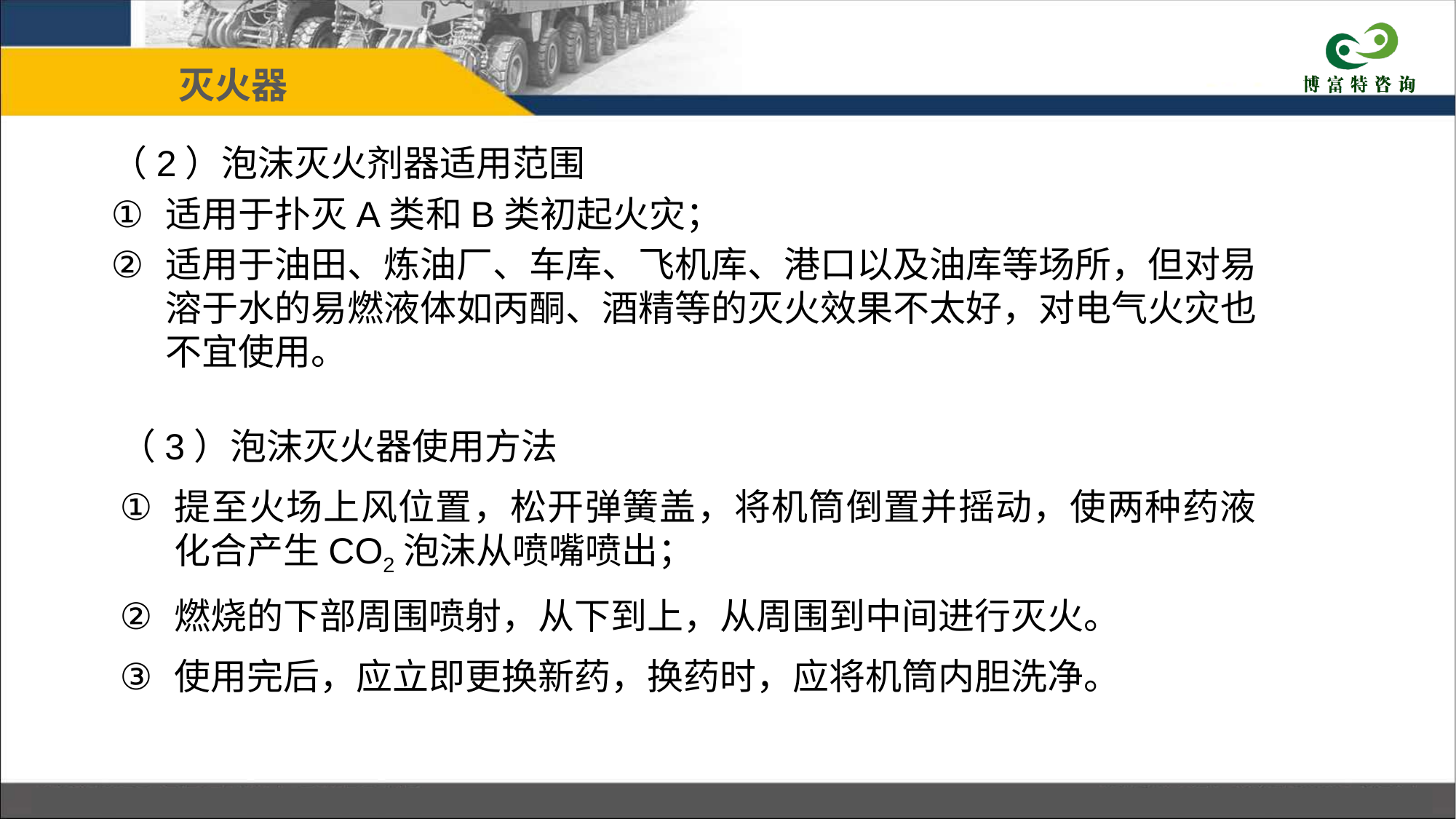

灭火器
（2）泡沫灭火剂器适用范围
适用于扑灭A类和B类初起火灾；
适用于油田、炼油厂、车库、飞机库、港口以及油库等场所，但对易溶于水的易燃液体如丙酮、酒精等的灭火效果不太好，对电气火灾也不宜使用。

（3）泡沫灭火器使用方法
提至火场上风位置，松开弹簧盖，将机筒倒置并摇动，使两种药液化合产生CO2泡沫从喷嘴喷出；
燃烧的下部周围喷射，从下到上，从周围到中间进行灭火。
使用完后，应立即更换新药，换药时，应将机筒内胆洗净。